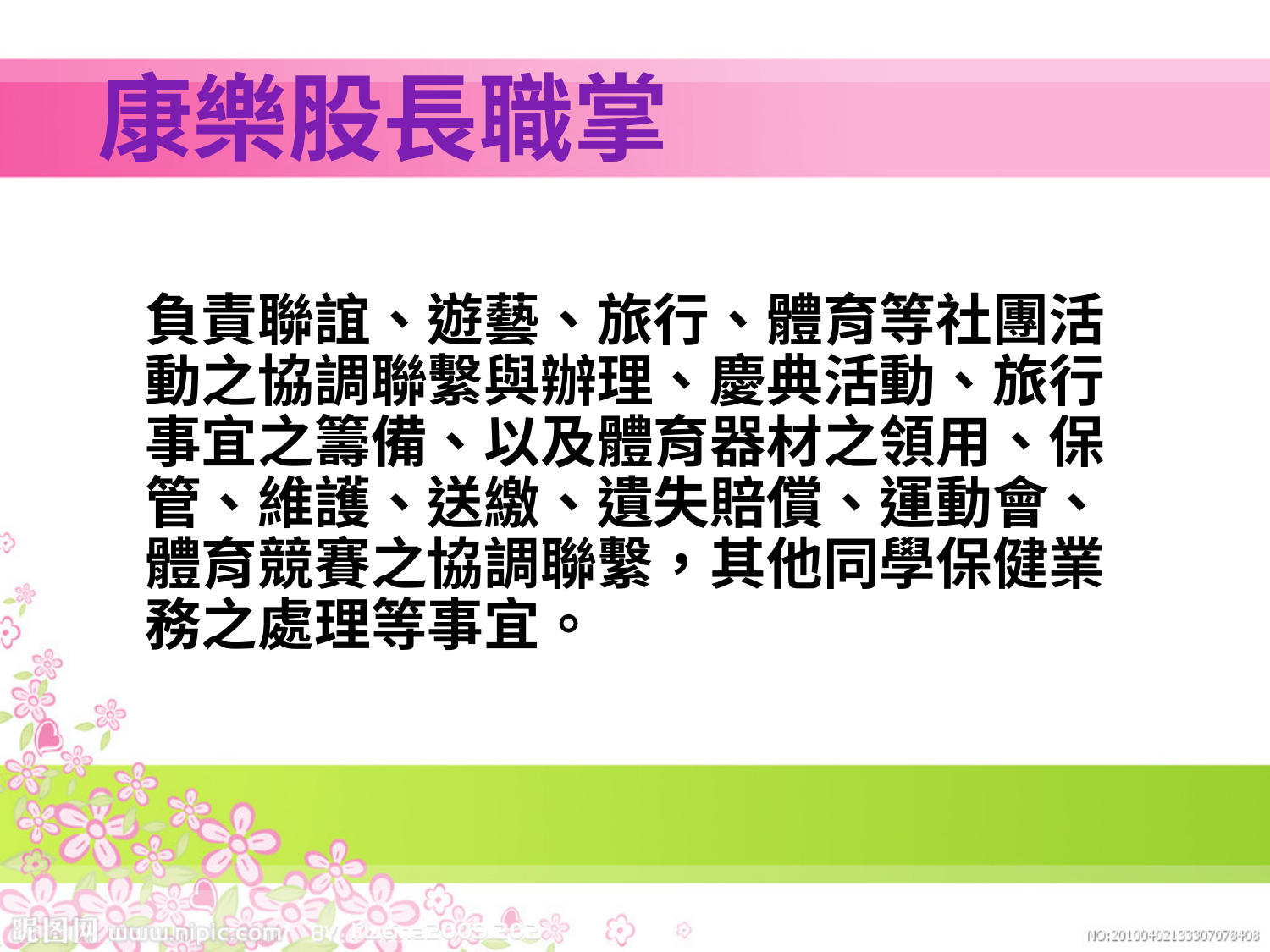

# 康樂股長職掌
負責聯誼、遊藝、旅行、體育等社團活動之協調聯繫與辦理、慶典活動、旅行事宜之籌備、以及體育器材之領用、保管、維護、送繳、遺失賠償、運動會、體育競賽之協調聯繫，其他同學保健業務之處理等事宜。